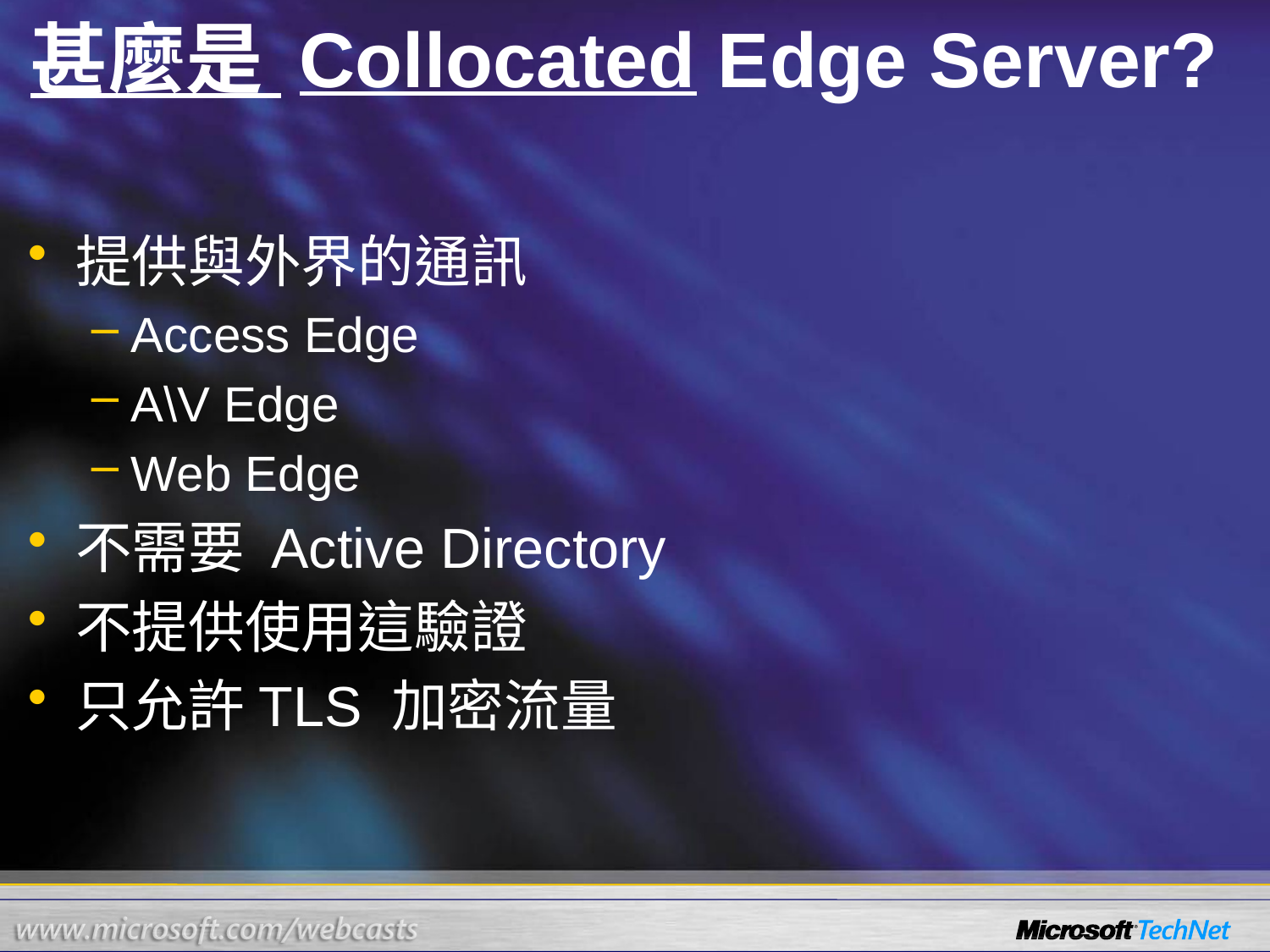

# 甚麼是 Collocated Edge Server?
提供與外界的通訊
Access Edge
A\V Edge
Web Edge
不需要 Active Directory
不提供使用這驗證
只允許TLS 加密流量